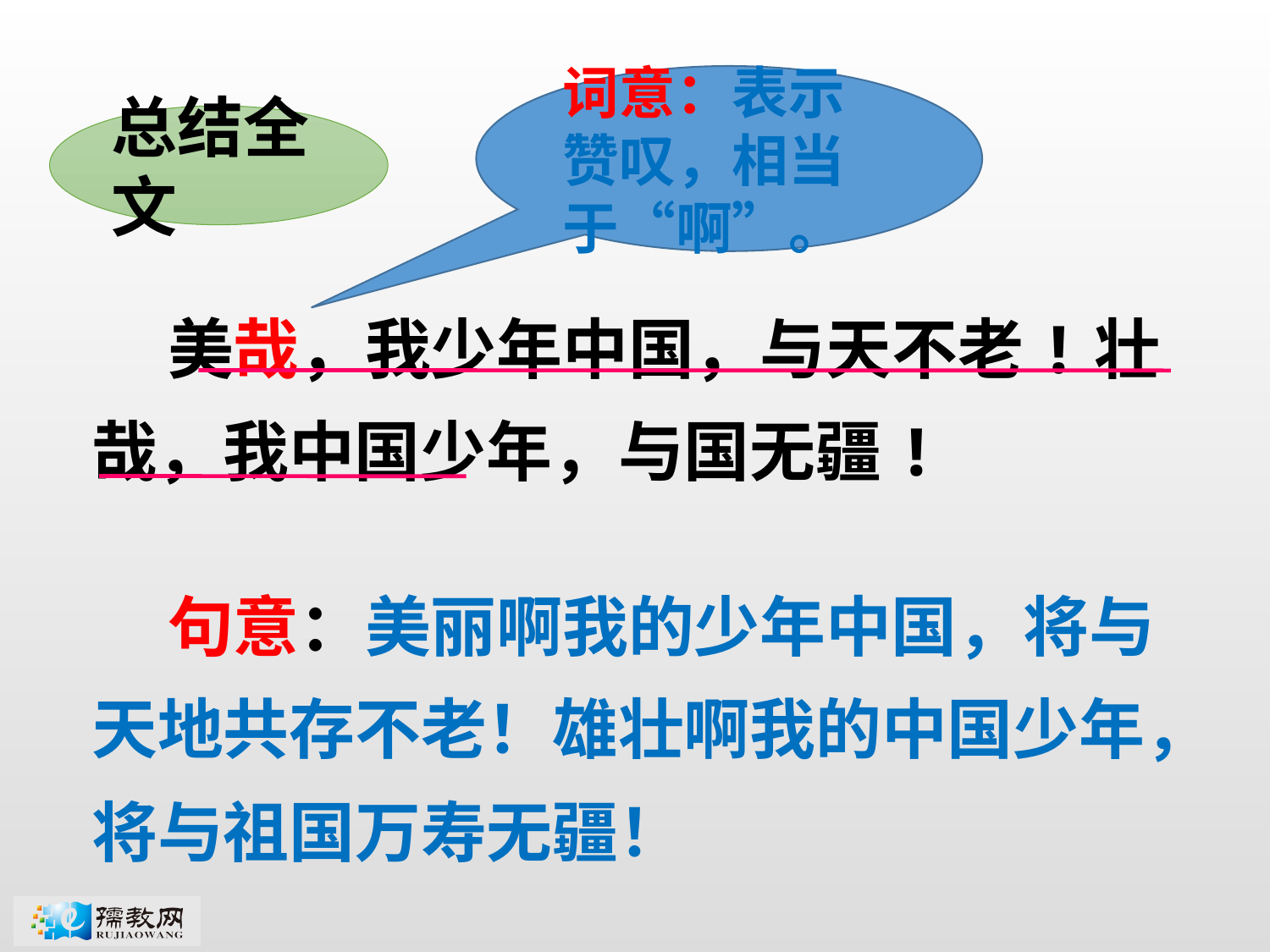

词意：表示赞叹，相当于“啊”。
总结全文
    美哉，我少年中国，与天不老!壮哉，我中国少年，与国无疆!

    句意：美丽啊我的少年中国，将与天地共存不老！雄壮啊我的中国少年，将与祖国万寿无疆！